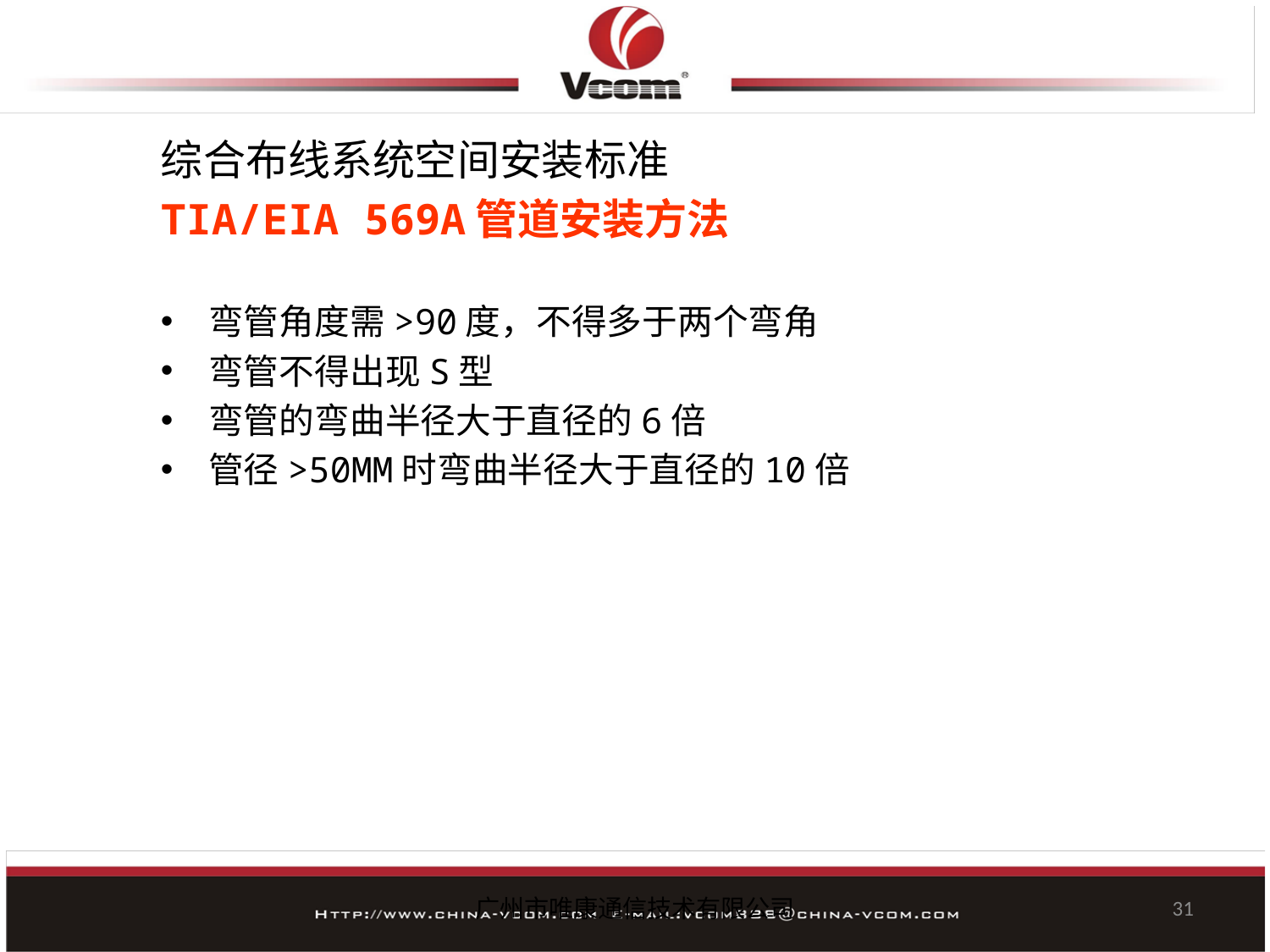

综合布线系统空间安装标准
TIA/EIA 569A管道安装方法

弯管角度需>90度，不得多于两个弯角
弯管不得出现S型
弯管的弯曲半径大于直径的6倍
管径>50MM时弯曲半径大于直径的10倍
广州市唯康通信技术有限公司
31